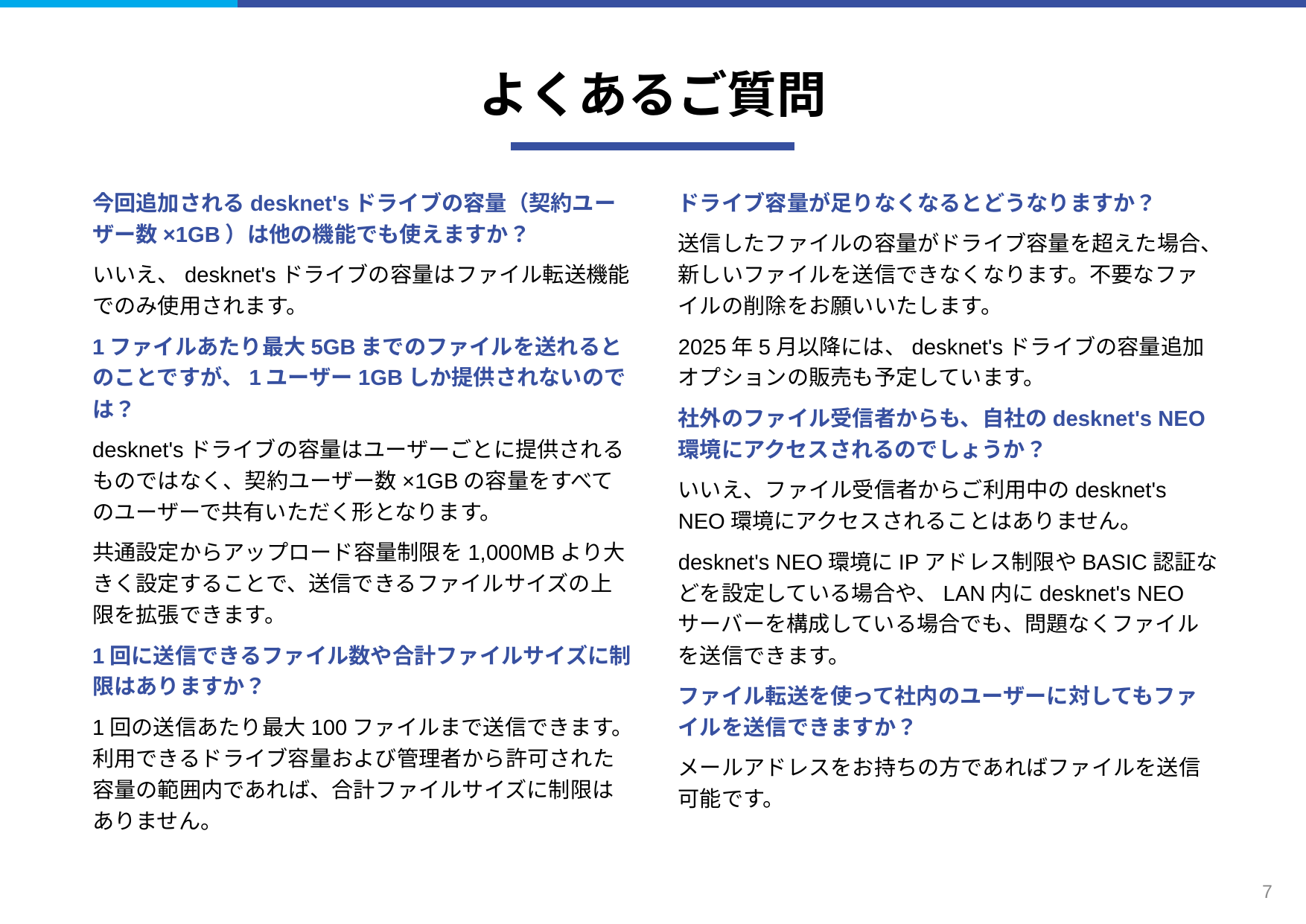

# よくあるご質問
今回追加されるdesknet'sドライブの容量（契約ユーザー数×1GB）は他の機能でも使えますか？
いいえ、desknet'sドライブの容量はファイル転送機能でのみ使用されます。
1ファイルあたり最大5GBまでのファイルを送れるとのことですが、1ユーザー1GBしか提供されないのでは？
desknet'sドライブの容量はユーザーごとに提供されるものではなく、契約ユーザー数×1GBの容量をすべてのユーザーで共有いただく形となります。
共通設定からアップロード容量制限を1,000MBより大きく設定することで、送信できるファイルサイズの上限を拡張できます。
1回に送信できるファイル数や合計ファイルサイズに制限はありますか？
1回の送信あたり最大100ファイルまで送信できます。利用できるドライブ容量および管理者から許可された容量の範囲内であれば、合計ファイルサイズに制限はありません。
ドライブ容量が足りなくなるとどうなりますか？
送信したファイルの容量がドライブ容量を超えた場合、新しいファイルを送信できなくなります。不要なファイルの削除をお願いいたします。
2025年5月以降には、desknet'sドライブの容量追加オプションの販売も予定しています。
社外のファイル受信者からも、自社のdesknet's NEO環境にアクセスされるのでしょうか？
いいえ、ファイル受信者からご利用中のdesknet's NEO環境にアクセスされることはありません。
desknet's NEO環境にIPアドレス制限やBASIC認証などを設定している場合や、LAN内にdesknet's NEOサーバーを構成している場合でも、問題なくファイルを送信できます。
ファイル転送を使って社内のユーザーに対してもファイルを送信できますか？
メールアドレスをお持ちの方であればファイルを送信可能です。
7